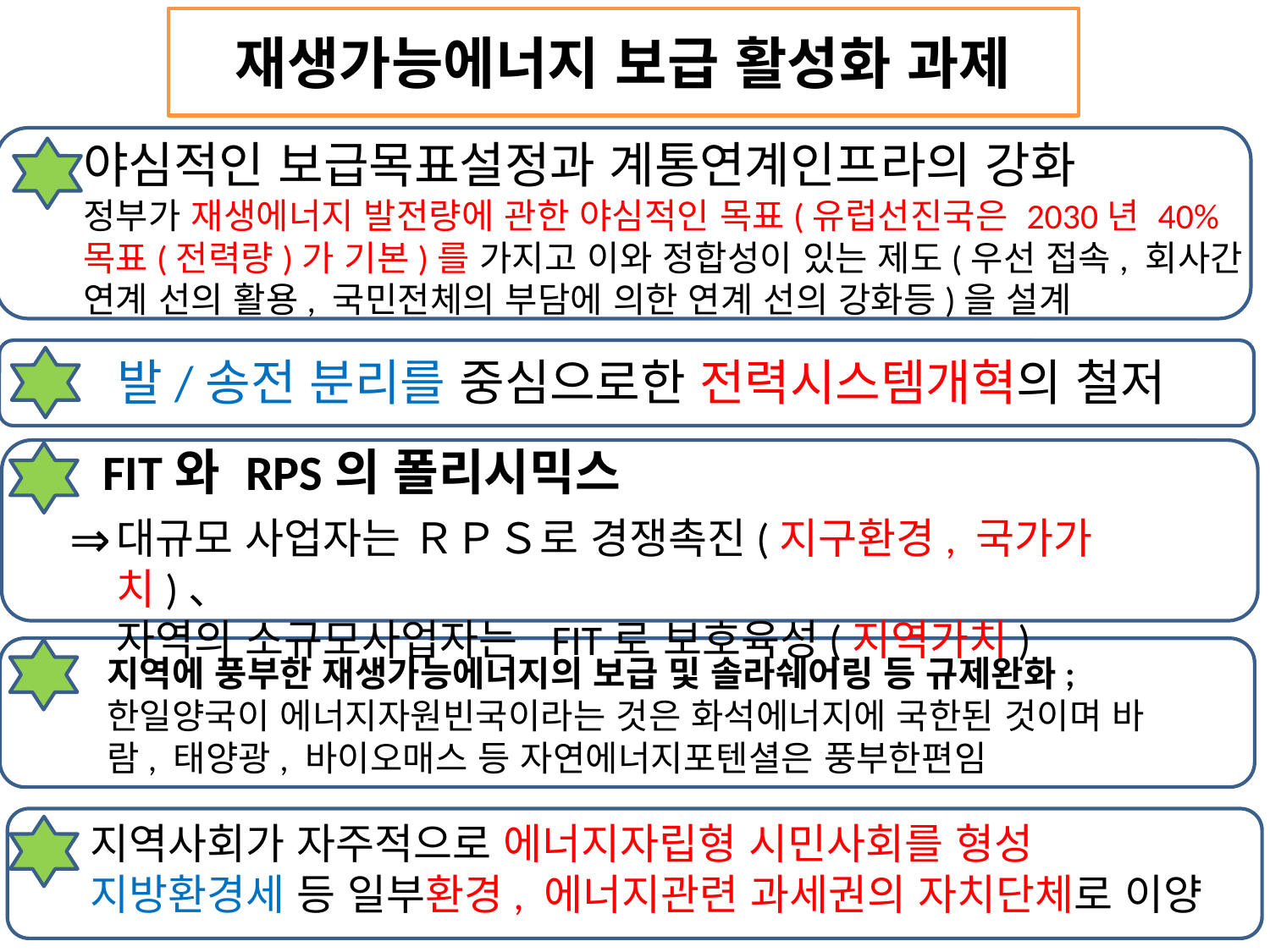

재생가능에너지 보급 활성화 과제

야심적인 보급목표설정과 계통연계인프라의 강화
정부가 재생에너지 발전량에 관한 야심적인 목표(유럽선진국은 2030년 40%
목표(전력량)가 기본)를 가지고 이와 정합성이 있는 제도(우선 접속, 회사간
연계 선의 활용, 국민전체의 부담에 의한 연계 선의 강화등)을 설계

발/송전 분리를 중심으로한 전력시스템개혁의 철저

FIT와 RPS의 폴리시믹스

⇒
대규모 사업자는 ＲＰＳ로 경쟁촉진(지구환경, 국가가치)、
자역의 소규모사업자는  FIT로 보호육성(지역가치)

지역에 풍부한 재생가능에너지의 보급 및 솔라쉐어링 등 규제완화; 한일양국이 에너지자원빈국이라는 것은 화석에너지에 국한된 것이며 바람, 태양광, 바이오매스 등 자연에너지포텐셜은 풍부한편임

지역사회가 자주적으로 에너지자립형 시민사회를 형성                     지방환경세 등 일부환경, 에너지관련 과세권의 자치단체로 이양